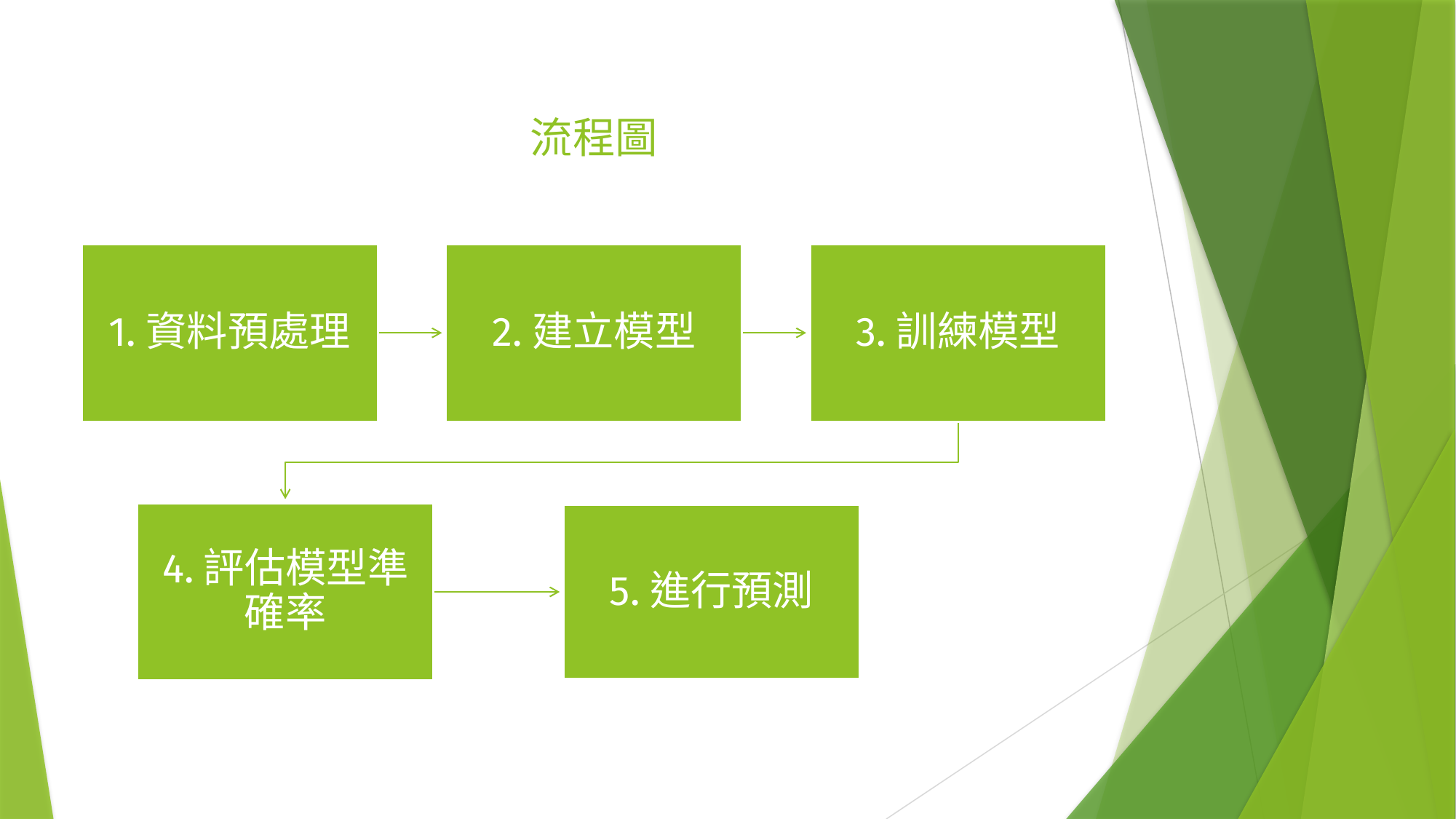

# 流程圖

1.資料預處理

2.建立模型

3.訓練模型

4.評估模型準確率
5.進行預測